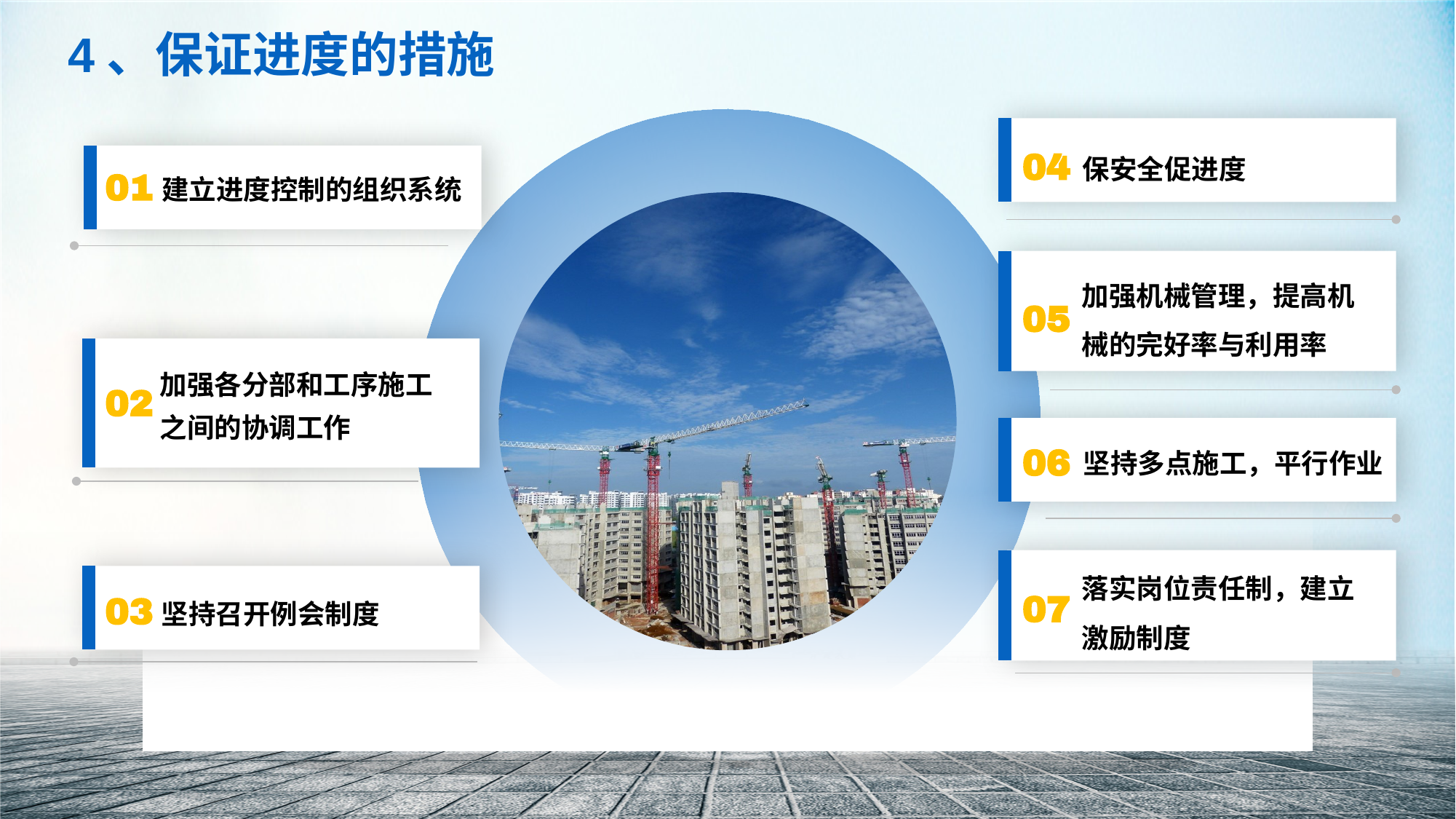

4、保证进度的措施

保安全促进度
04

建立进度控制的组织系统
01

加强机械管理，提高机械的完好率与利用率
05

加强各分部和工序施工之间的协调工作
02

坚持多点施工，平行作业
06
落实岗位责任制，建立激励制度

07

坚持召开例会制度
03